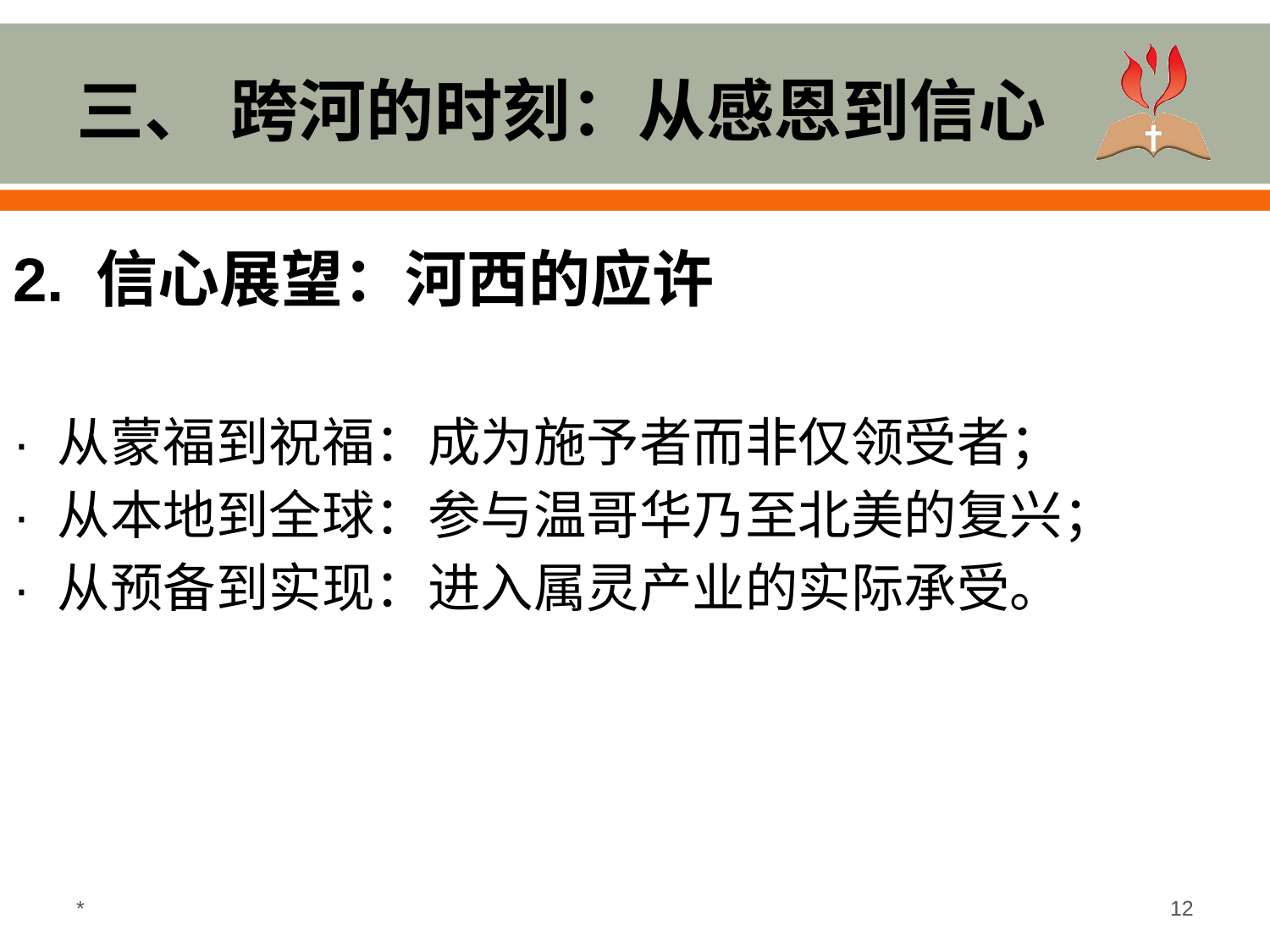

# 三、 跨河的时刻：从感恩到信心
2. 信心展望：河西的应许

· 从蒙福到祝福：成为施予者而非仅领受者；
· 从本地到全球：参与温哥华乃至北美的复兴；
· 从预备到实现：进入属灵产业的实际承受。

*
12